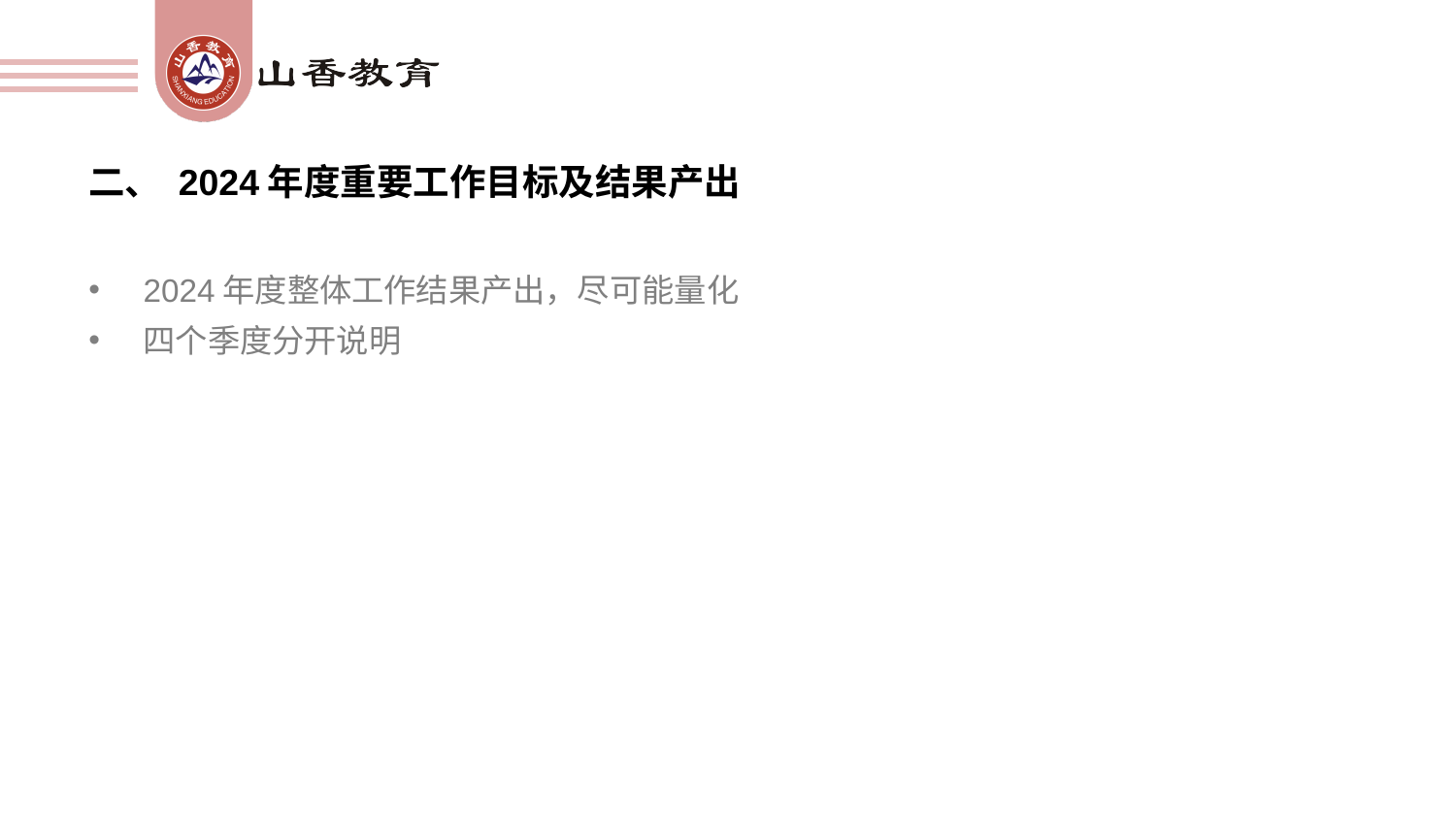

二、 2024年度重要工作目标及结果产出
2024年度整体工作结果产出，尽可能量化
四个季度分开说明